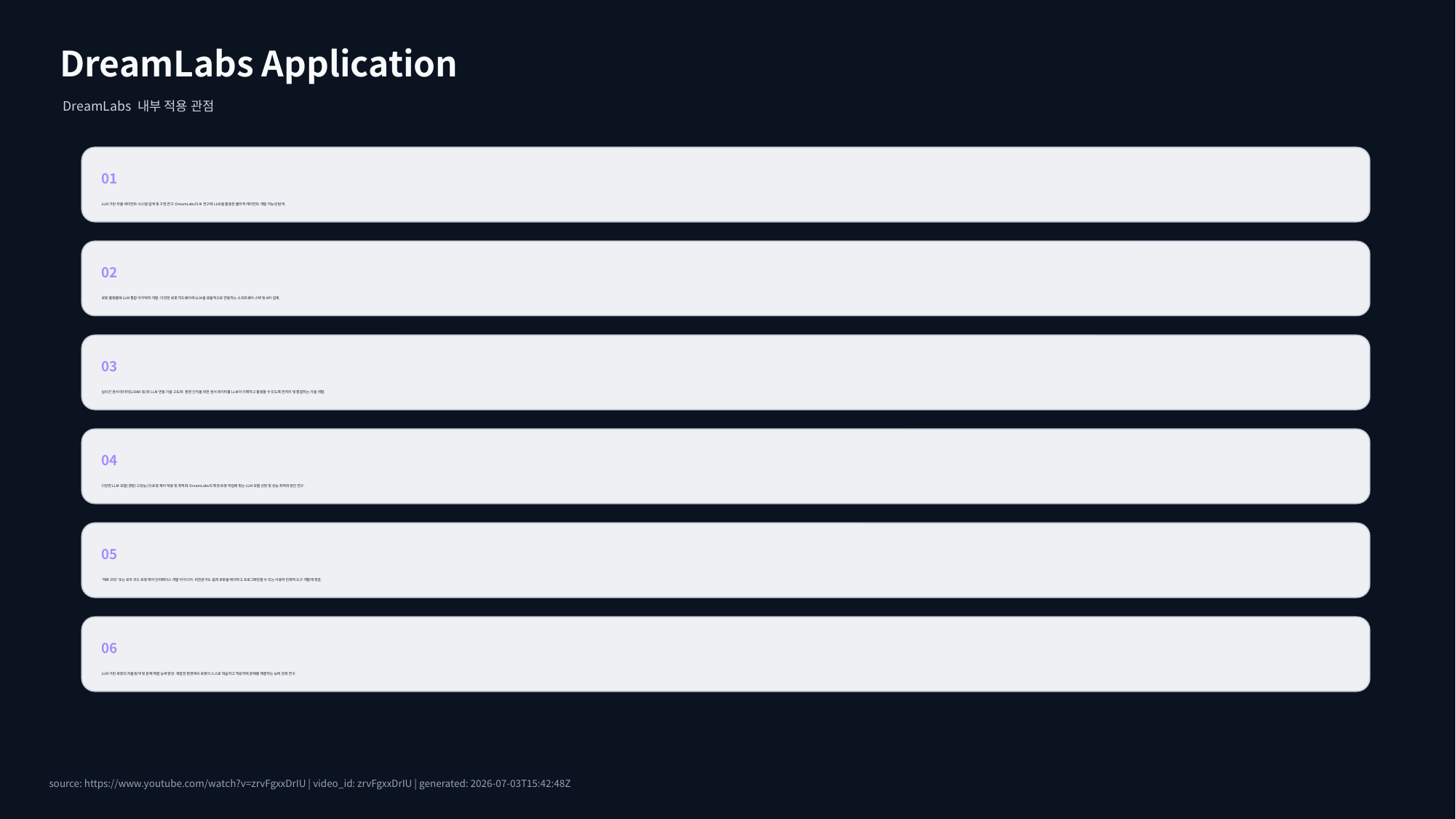

DreamLabs Application
DreamLabs 내부 적용 관점

01
LLM 기반 자율 에이전트 시스템 설계 및 구현 연구: DreamLabs의 AI 연구에 LLM을 활용한 물리적 에이전트 개발 가능성 탐색.

02
로봇 플랫폼에 LLM 통합 아키텍처 개발: 다양한 로봇 하드웨어에 LLM을 효율적으로 연동하는 소프트웨어 스택 및 API 설계.

03
실시간 센서 데이터(LiDAR 등)와 LLM 연동 기술 고도화: 환경 인식을 위한 센서 데이터를 LLM이 이해하고 활용할 수 있도록 전처리 및 통합하는 기술 개발.

04
다양한 LLM 모델(경량/고성능)의 로봇 제어 적용 및 최적화: DreamLabs의 특정 로봇 작업에 맞는 LLM 모델 선정 및 성능 최적화 방안 연구.

05
'제로 코딩' 또는 로우 코드 로봇 제어 인터페이스 개발 아이디어: 비전문가도 쉽게 로봇을 제어하고 프로그래밍할 수 있는 사용자 친화적 도구 개발에 영감.

06
LLM 기반 로봇의 자율 탐색 및 문제 해결 능력 향상: 복잡한 환경에서 로봇이 스스로 학습하고 적응하며 문제를 해결하는 능력 강화 연구.
source: https://www.youtube.com/watch?v=zrvFgxxDrIU | video_id: zrvFgxxDrIU | generated: 2026-07-03T15:42:48Z